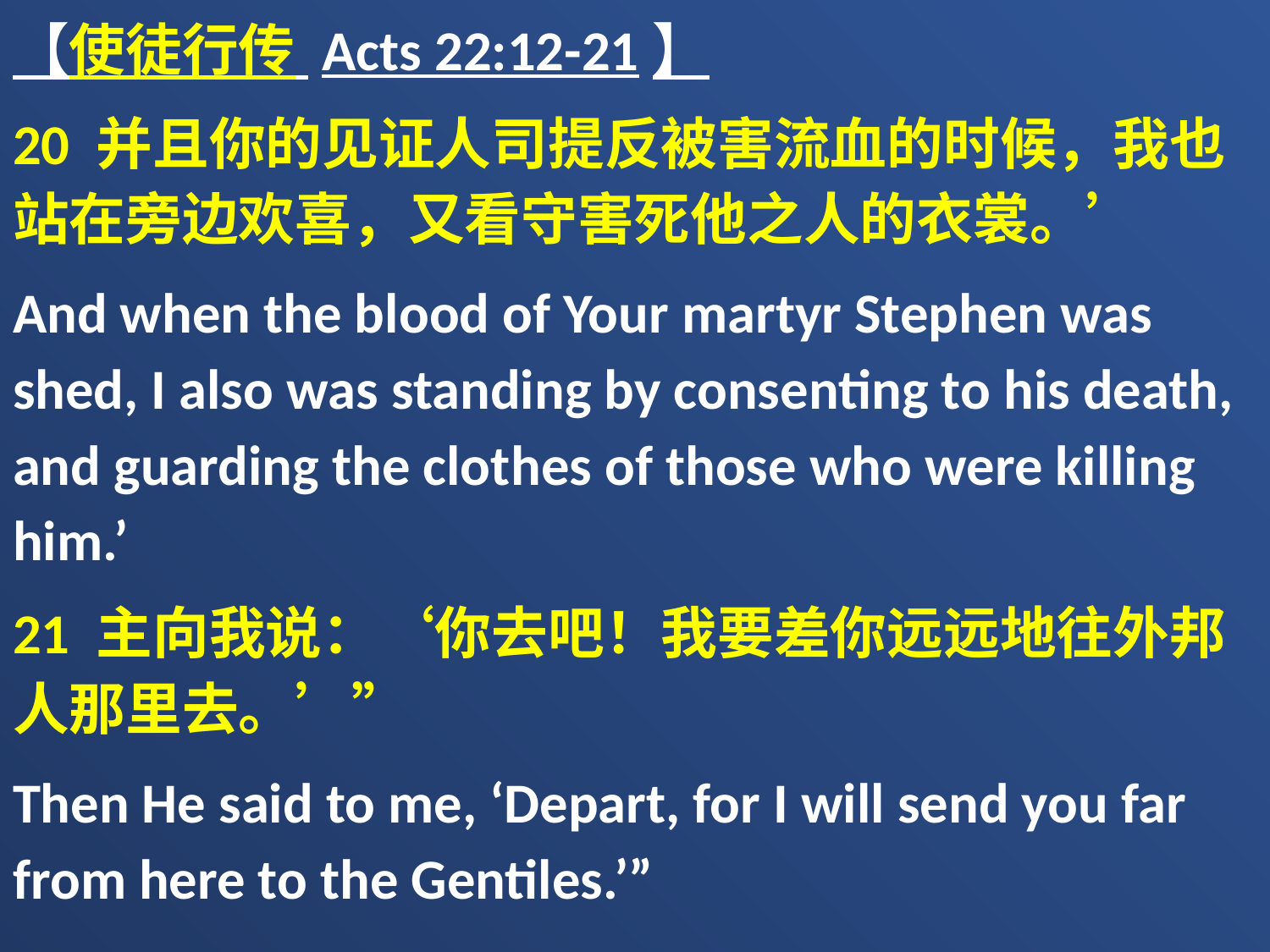

【使徒行传 Acts 22:12-21】
20 并且你的见证人司提反被害流血的时候，我也站在旁边欢喜，又看守害死他之人的衣裳。’
And when the blood of Your martyr Stephen was shed, I also was standing by consenting to his death, and guarding the clothes of those who were killing him.’
21 主向我说：‘你去吧！我要差你远远地往外邦人那里去。’”
Then He said to me, ‘Depart, for I will send you far from here to the Gentiles.’”